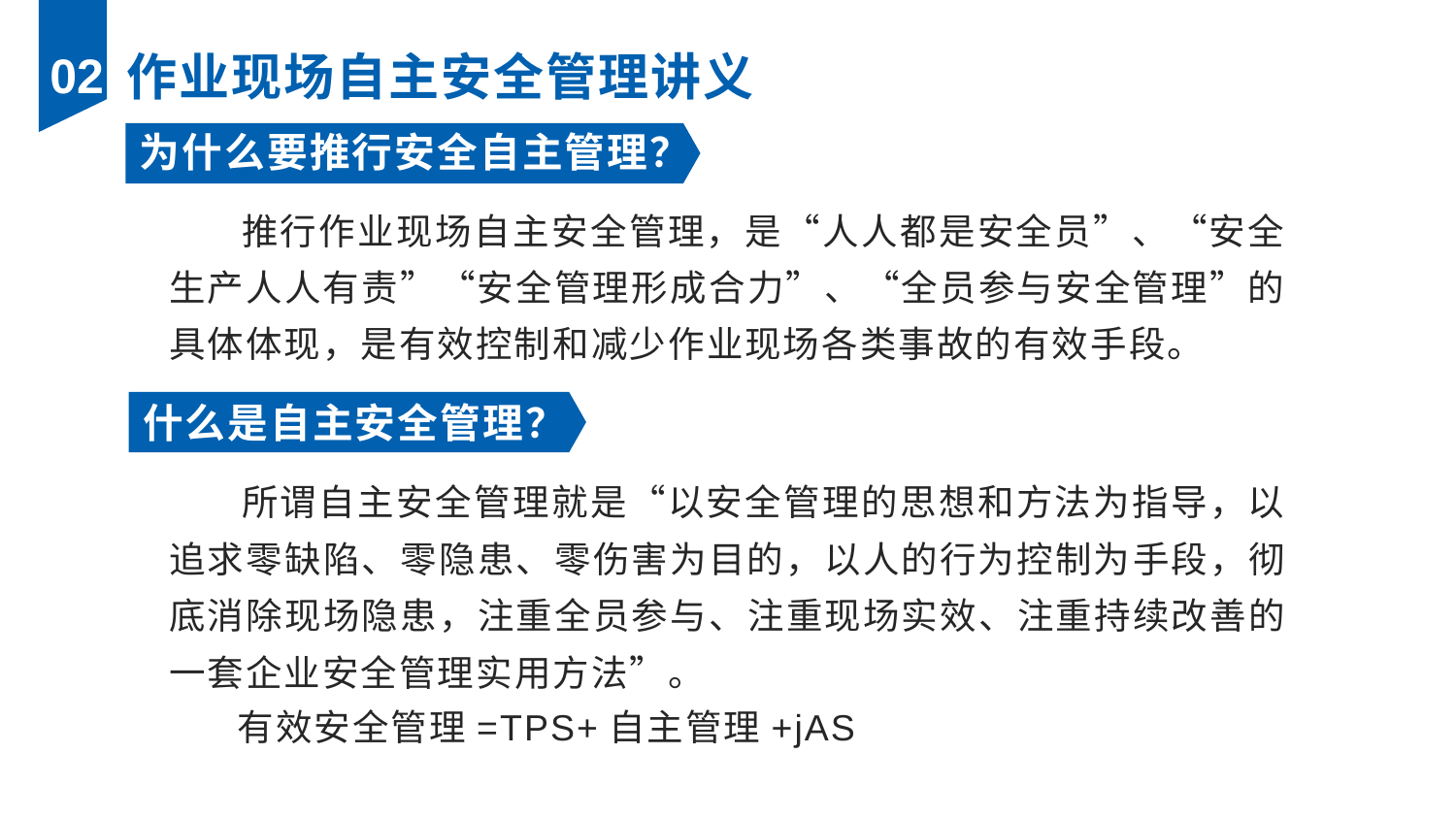

02
作业现场自主安全管理讲义
为什么要推行安全自主管理？

推行作业现场自主安全管理，是“人人都是安全员”、“安全生产人人有责”“安全管理形成合力”、“全员参与安全管理”的具体体现，是有效控制和减少作业现场各类事故的有效手段。
什么是自主安全管理？

所谓自主安全管理就是“以安全管理的思想和方法为指导，以追求零缺陷、零隐患、零伤害为目的，以人的行为控制为手段，彻底消除现场隐患，注重全员参与、注重现场实效、注重持续改善的一套企业安全管理实用方法”。
 有效安全管理=TPS+自主管理+jAS